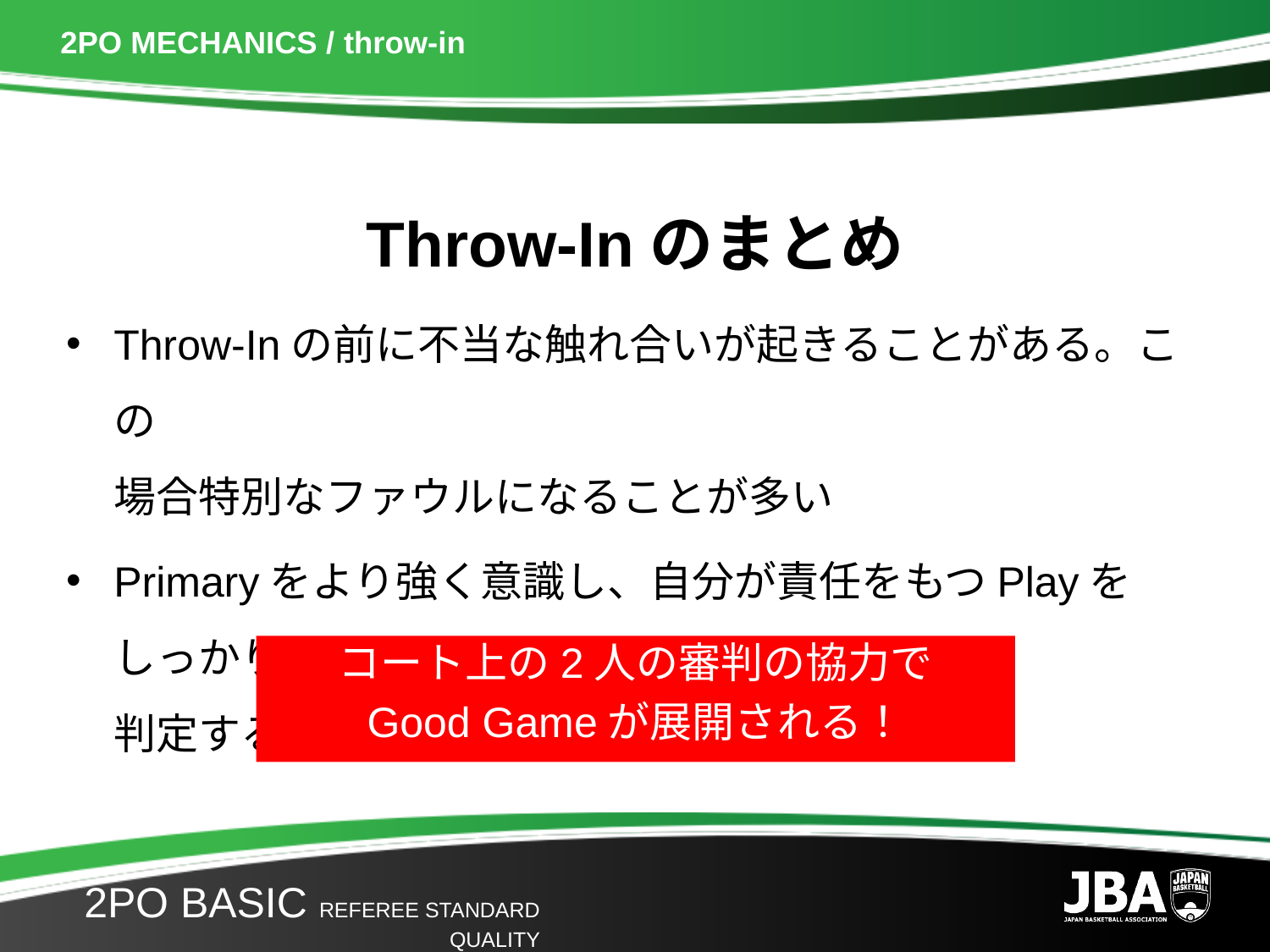

# 2PO MECHANICS / throw-in
Throw-Inのまとめ
Throw-Inの前に不当な触れ合いが起きることがある。この
場合特別なファウルになることが多い
Primaryをより強く意識し、自分が責任をもつPlayをしっかり
判定することが「協力」の第1歩である！
コート上の2人の審判の協力で
Good Gameが展開される！